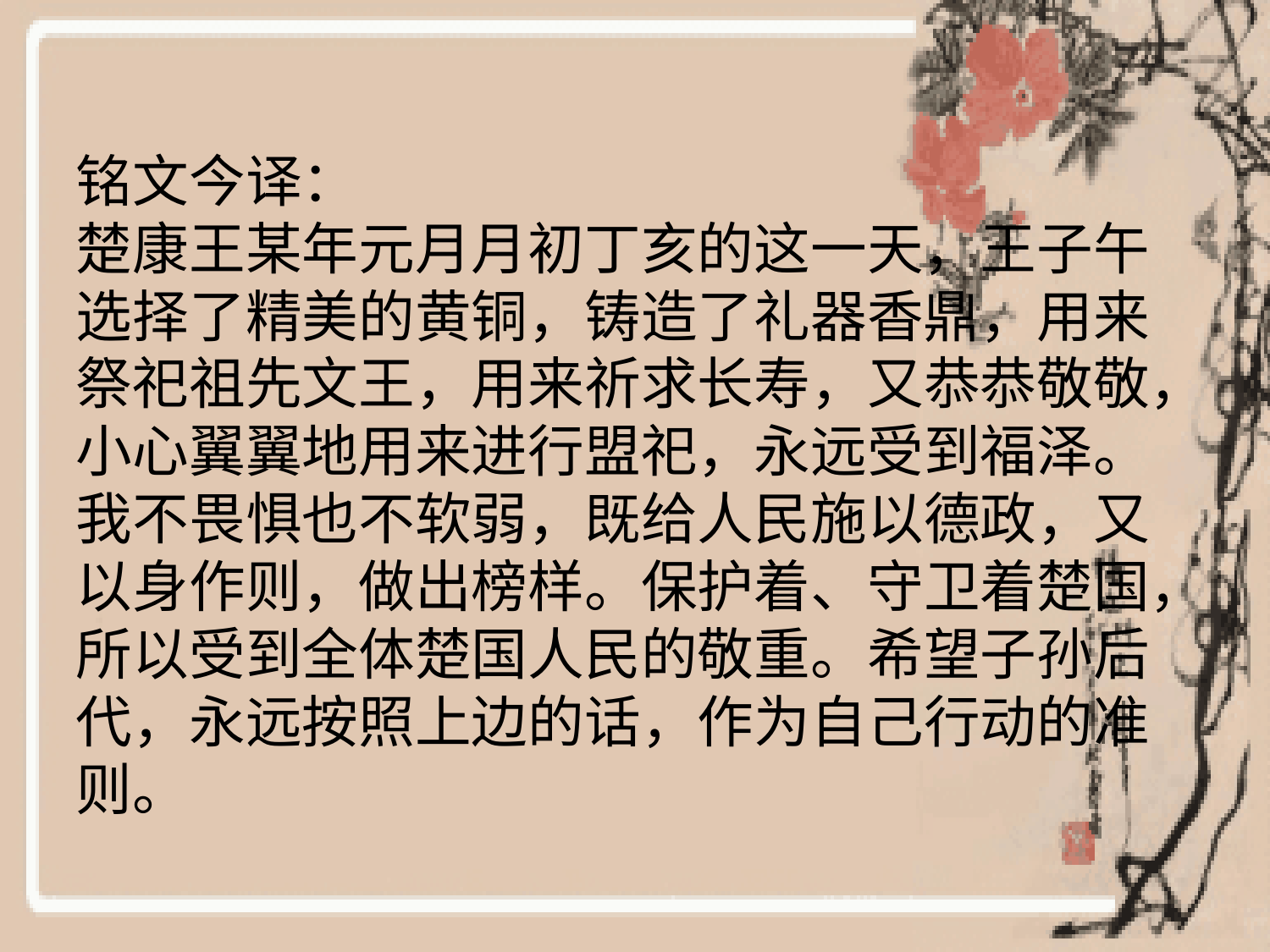

#
铭文今译：
楚康王某年元月月初丁亥的这一天，王子午选择了精美的黄铜，铸造了礼器香鼎，用来祭祀祖先文王，用来祈求长寿，又恭恭敬敬，小心翼翼地用来进行盟祀，永远受到福泽。我不畏惧也不软弱，既给人民施以德政，又以身作则，做出榜样。保护着、守卫着楚国，所以受到全体楚国人民的敬重。希望子孙后代，永远按照上边的话，作为自己行动的准则。